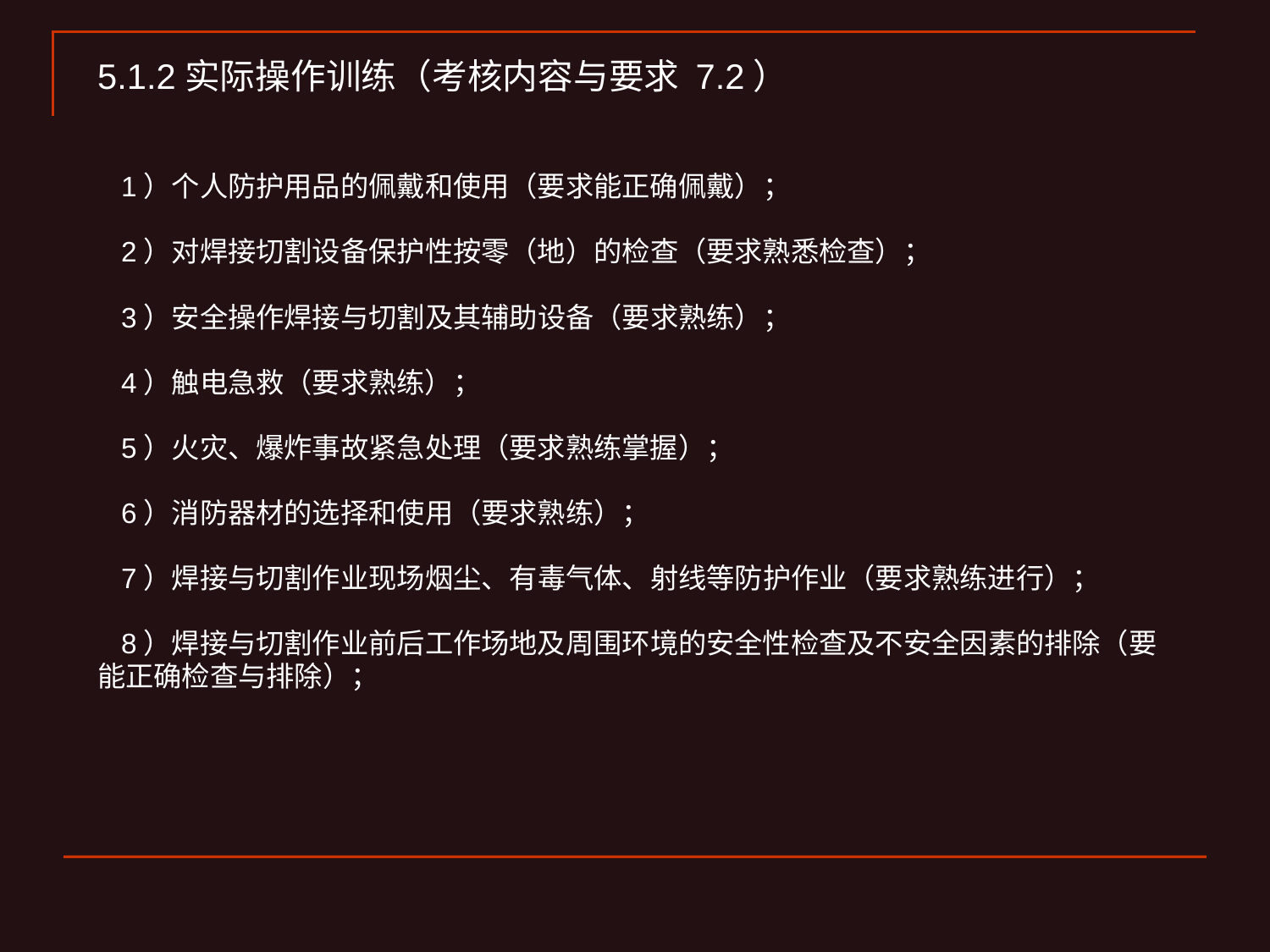

5.1.2实际操作训练（考核内容与要求 7.2）

   1）个人防护用品的佩戴和使用（要求能正确佩戴）；

   2）对焊接切割设备保护性按零（地）的检查（要求熟悉检查）；

   3）安全操作焊接与切割及其辅助设备（要求熟练）；

   4）触电急救（要求熟练）；

   5）火灾、爆炸事故紧急处理（要求熟练掌握）；

   6）消防器材的选择和使用（要求熟练）；

   7）焊接与切割作业现场烟尘、有毒气体、射线等防护作业（要求熟练进行）；

   8）焊接与切割作业前后工作场地及周围环境的安全性检查及不安全因素的排除（要
能正确检查与排除）；